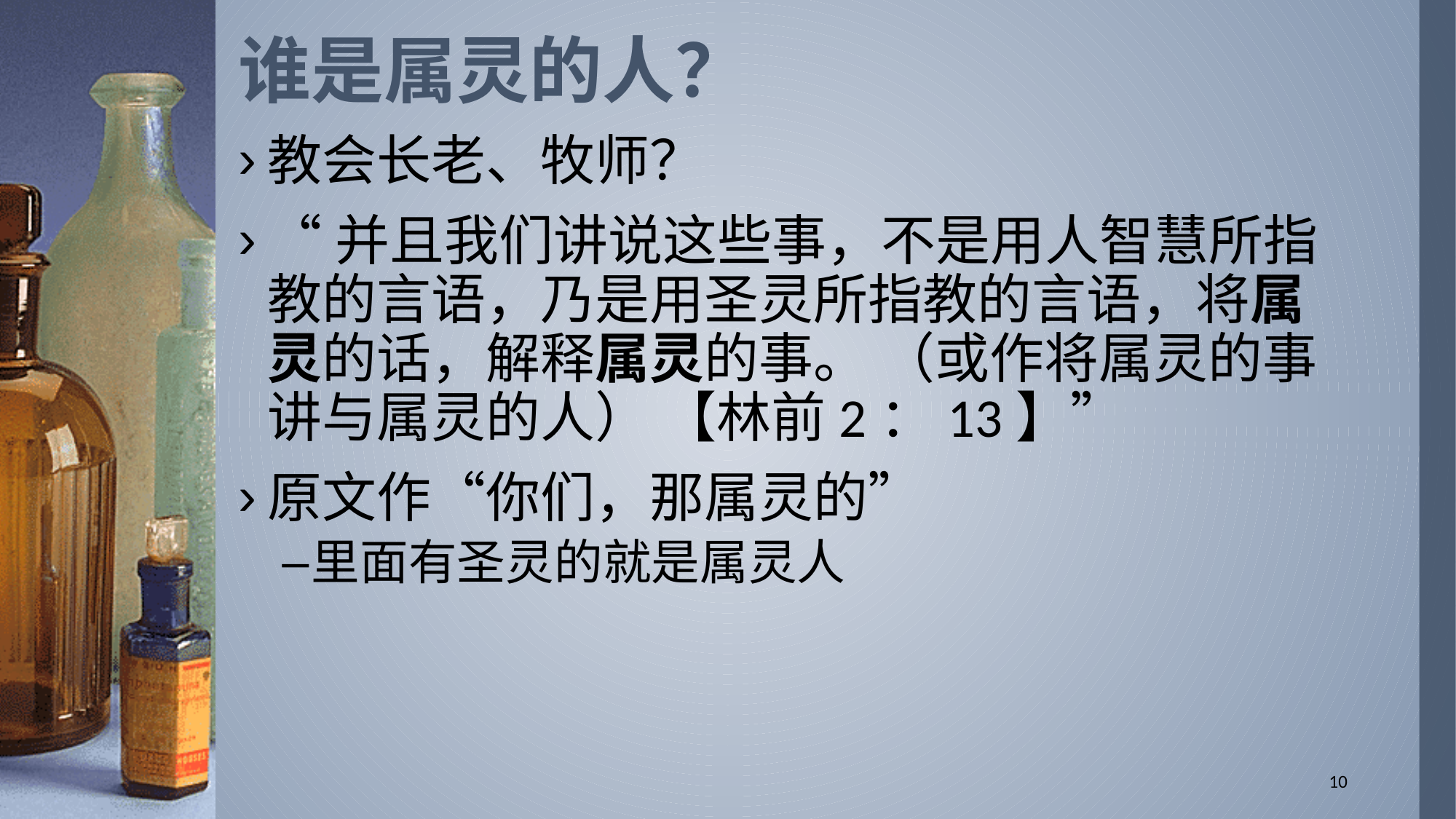

# 谁是属灵的人？
教会长老、牧师？
“并且我们讲说这些事，不是用人智慧所指教的言语，乃是用圣灵所指教的言语，将属灵的话，解释属灵的事。 （或作将属灵的事讲与属灵的人） 【林前2：13】”
原文作“你们，那属灵的”
里面有圣灵的就是属灵人
10